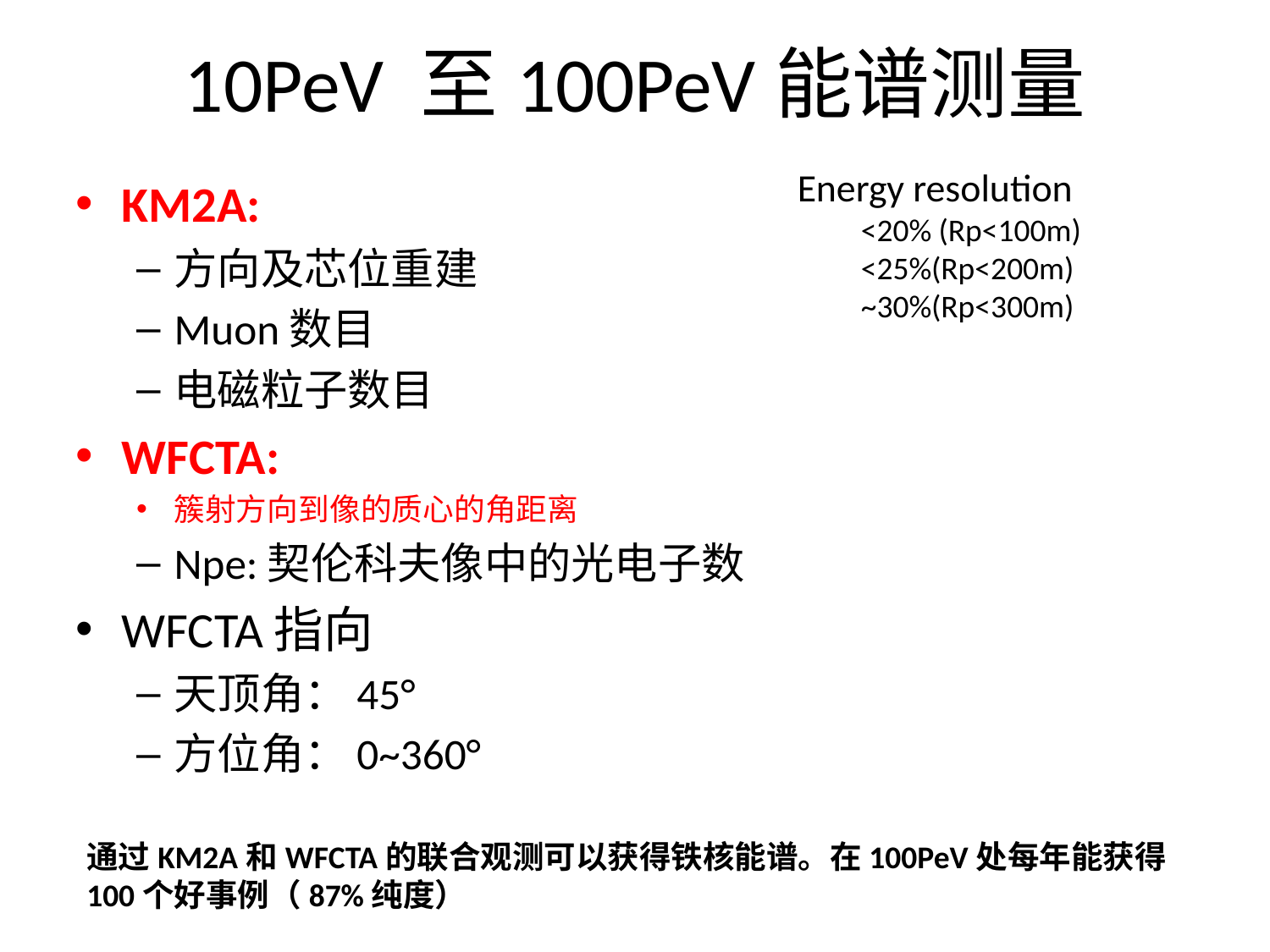

10PeV 至100PeV能谱测量
Energy resolution
<20% (Rp<100m)
<25%(Rp<200m)
~30%(Rp<300m)
KM2A:
方向及芯位重建
Muon数目
电磁粒子数目
WFCTA:
簇射方向到像的质心的角距离
Npe:契伦科夫像中的光电子数
WFCTA指向
天顶角：45°
方位角：0~360°

通过KM2A和WFCTA的联合观测可以获得铁核能谱。在100PeV处每年能获得100个好事例（87%纯度）